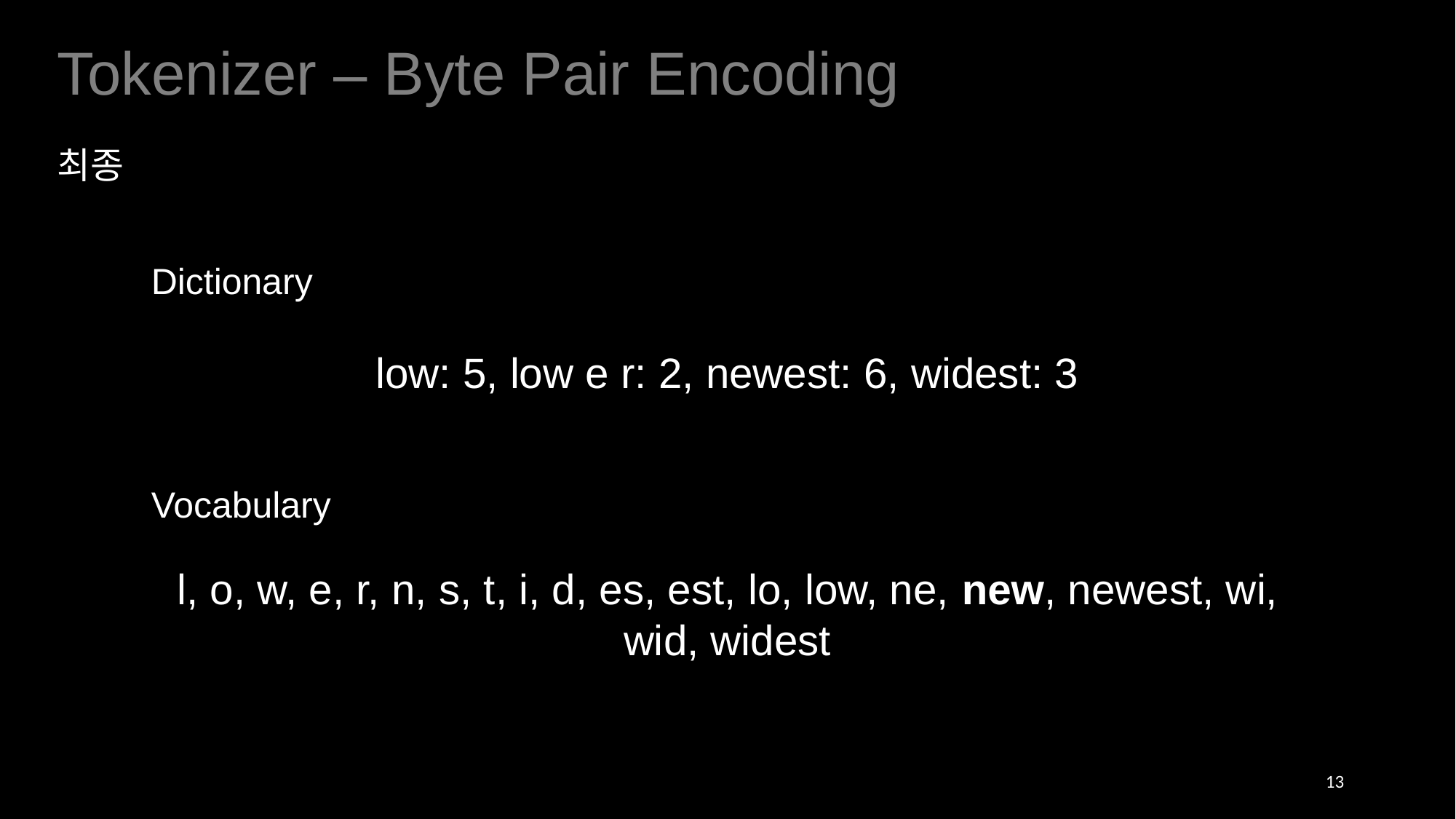

Tokenizer – Byte Pair Encoding
최종
Dictionary
low: 5, low e r: 2, newest: 6, widest: 3
Vocabulary
l, o, w, e, r, n, s, t, i, d, es, est, lo, low, ne, new, newest, wi, wid, widest
13